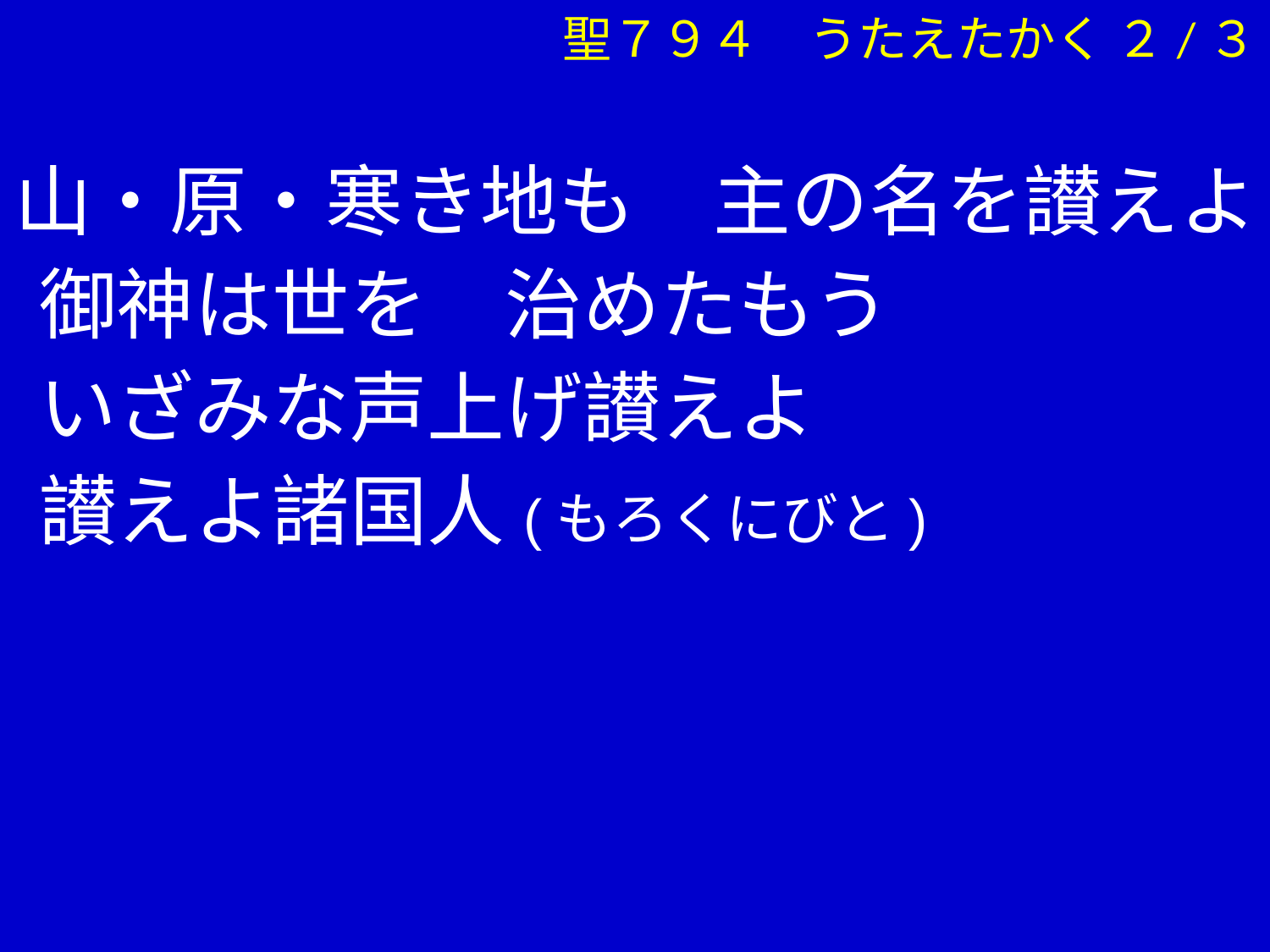

聖７９４　うたえたかく ２/３

  山・原・寒き地も　主の名を讃えよ
　御神は世を　治めたもう
　いざみな声上げ讃えよ
　讃えよ諸国人(もろくにびと)